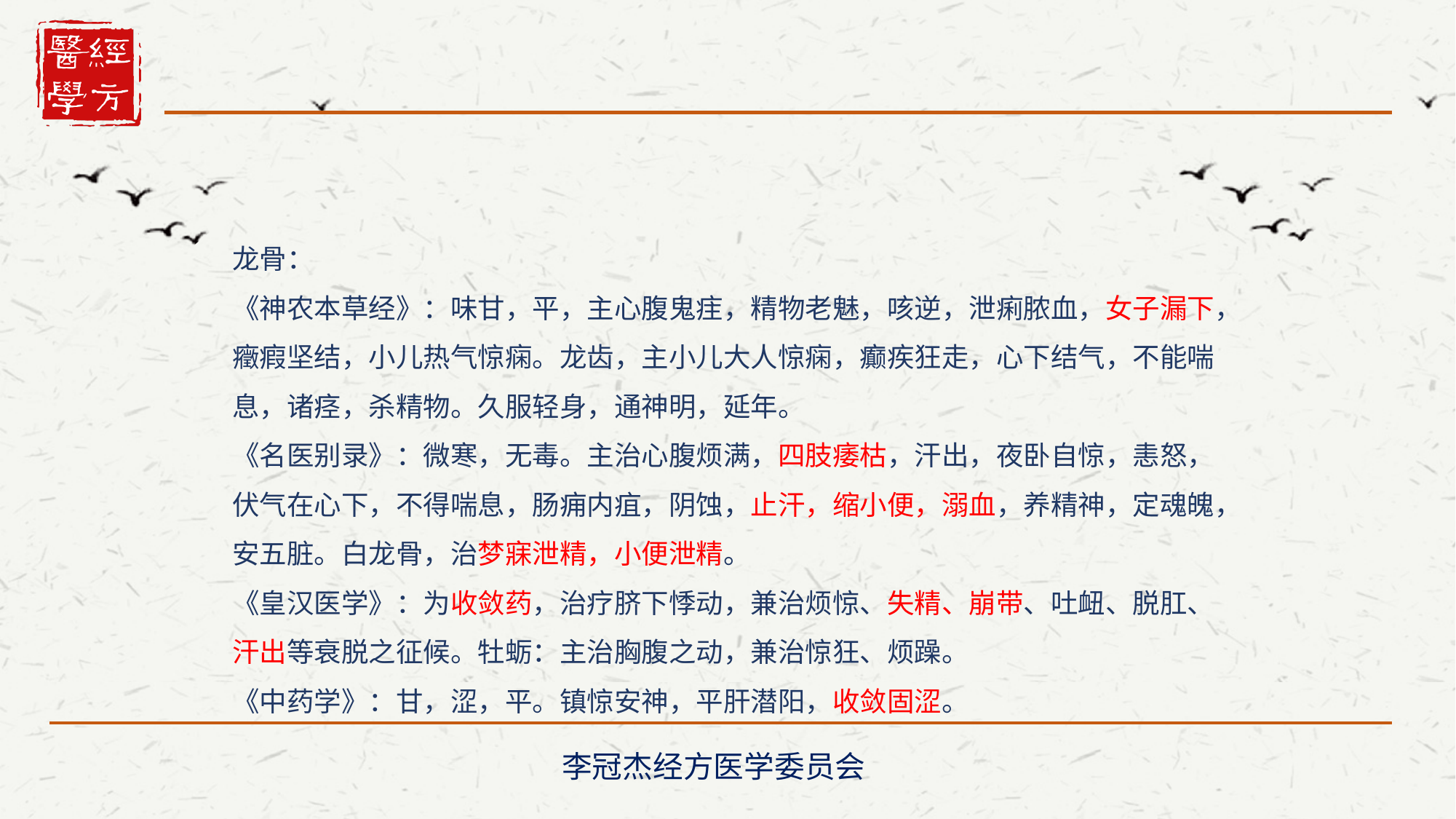

龙骨：
《神农本草经》：味甘，平，主心腹鬼疰，精物老魅，咳逆，泄痢脓血，女子漏下，癥瘕坚结，小儿热气惊痫。龙齿，主小儿大人惊痫，癫疾狂走，心下结气，不能喘息，诸痉，杀精物。久服轻身，通神明，延年。
《名医别录》：微寒，无毒。主治心腹烦满，四肢痿枯，汗出，夜卧自惊，恚怒，伏气在心下，不得喘息，肠痈内疽，阴蚀，止汗，缩小便，溺血，养精神，定魂魄，安五脏。白龙骨，治梦寐泄精，小便泄精。
《皇汉医学》：为收敛药，治疗脐下悸动，兼治烦惊、失精、崩带、吐衄、脱肛、汗出等衰脱之征候。牡蛎：主治胸腹之动，兼治惊狂、烦躁。
《中药学》：甘，涩，平。镇惊安神，平肝潜阳，收敛固涩。
43